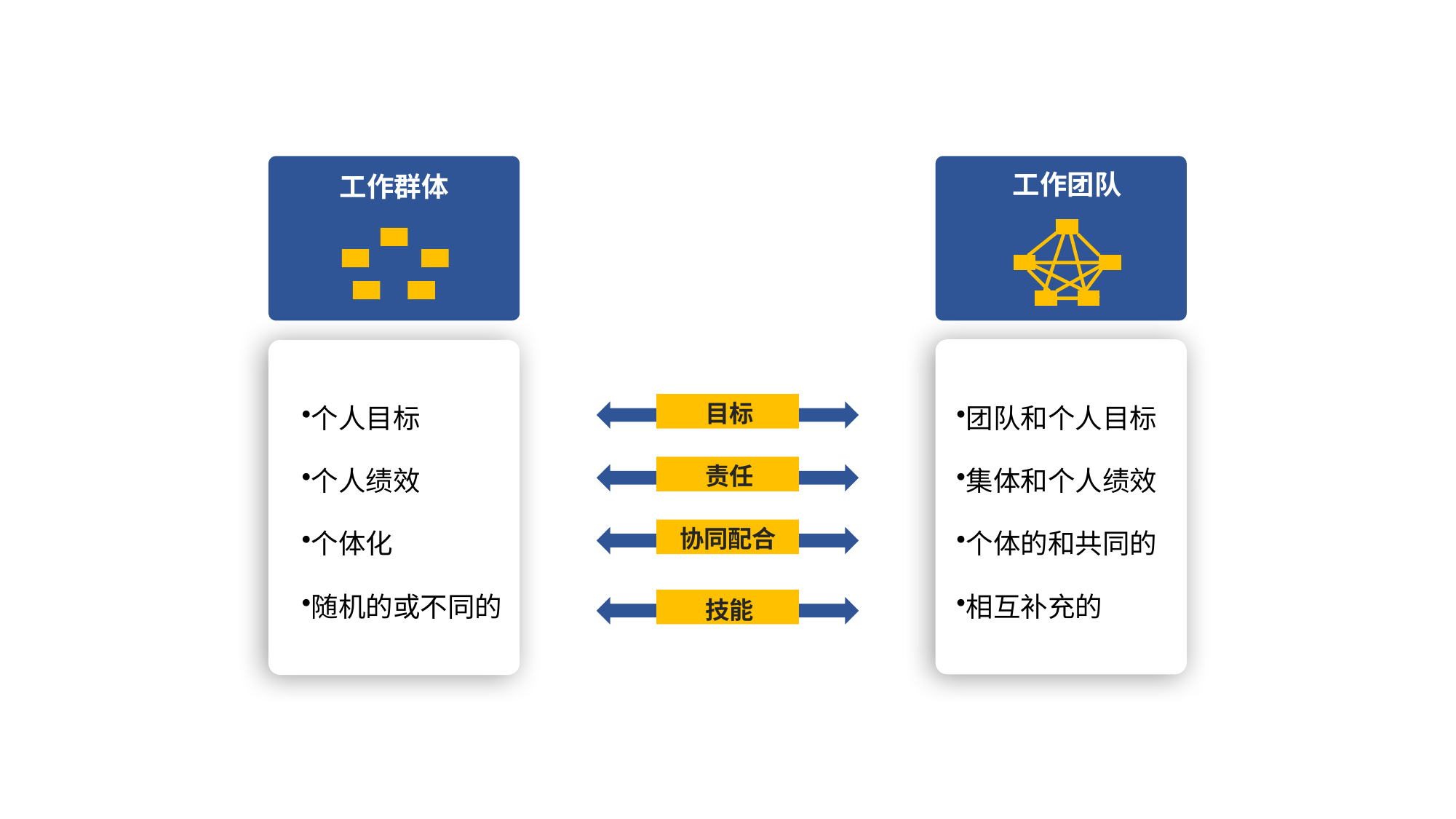

工作团队
工作群体

个人目标
个人绩效
个体化
随机的或不同的
团队和个人目标
集体和个人绩效
个体的和共同的
相互补充的
目标

责任

协同配合

技能